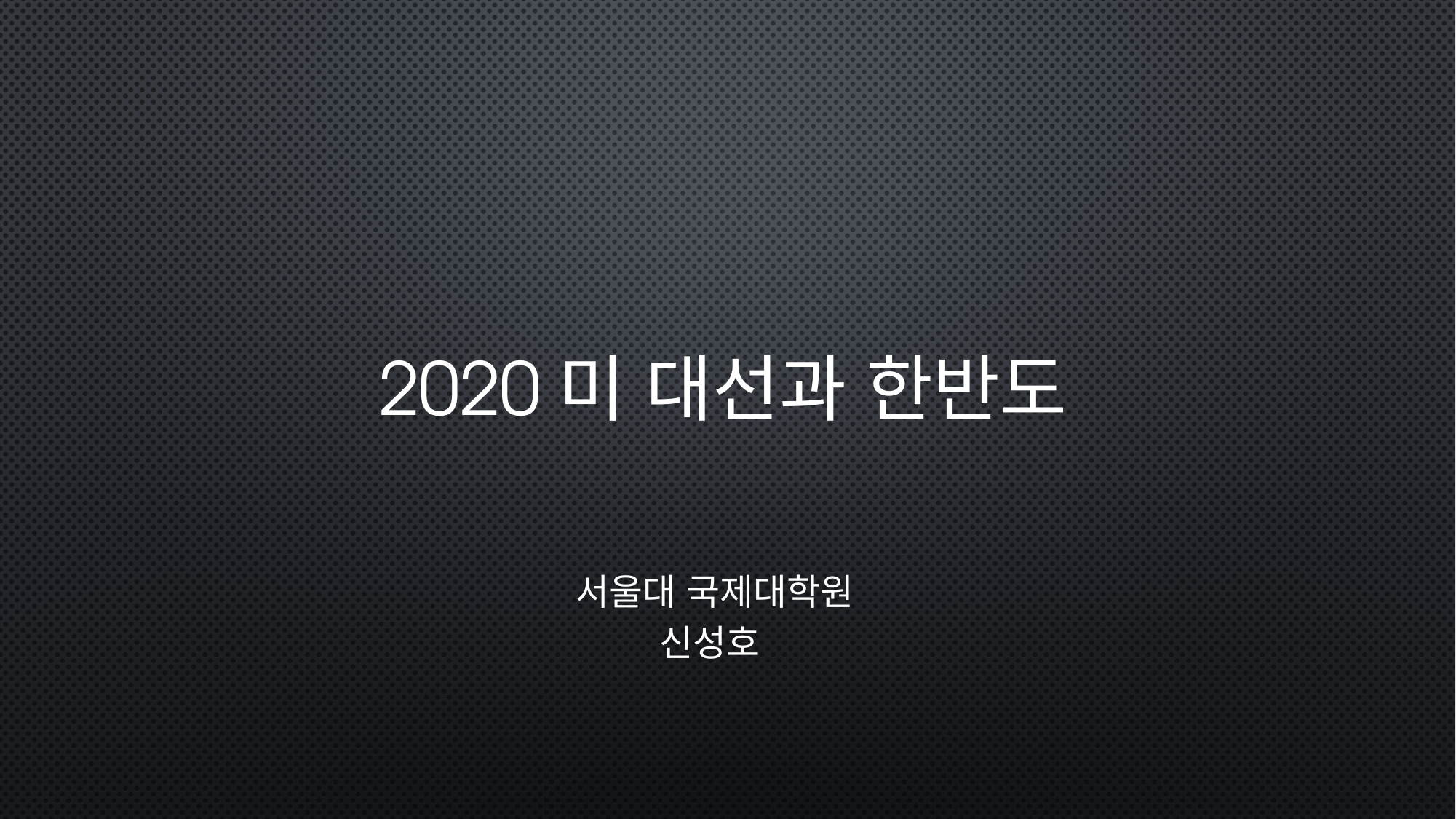

# 2020미 대선과 한반도

서울대 국제대학원
신성호